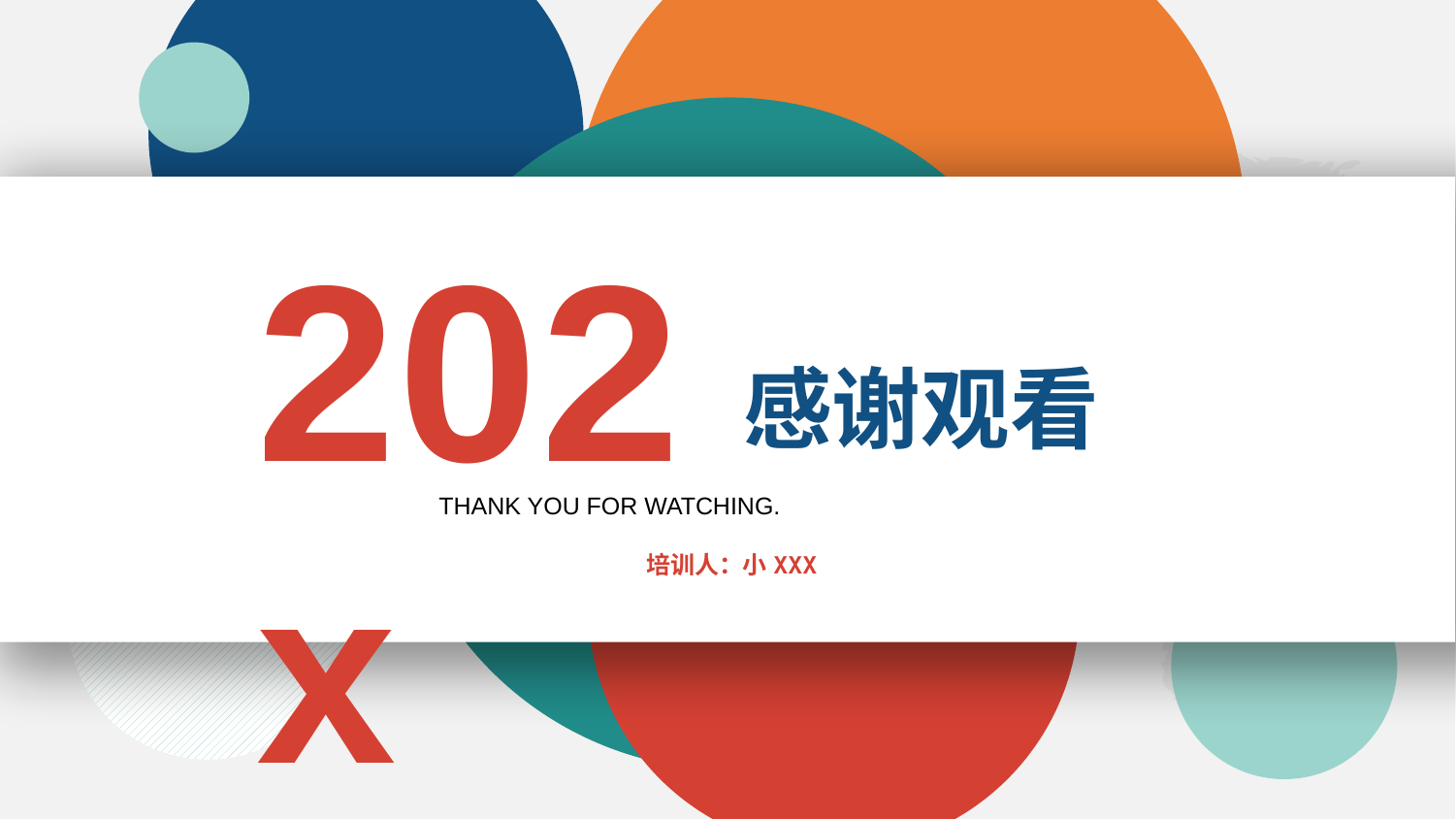

202x
感谢观看
THANK YOU FOR WATCHING.
培训人：小XXX